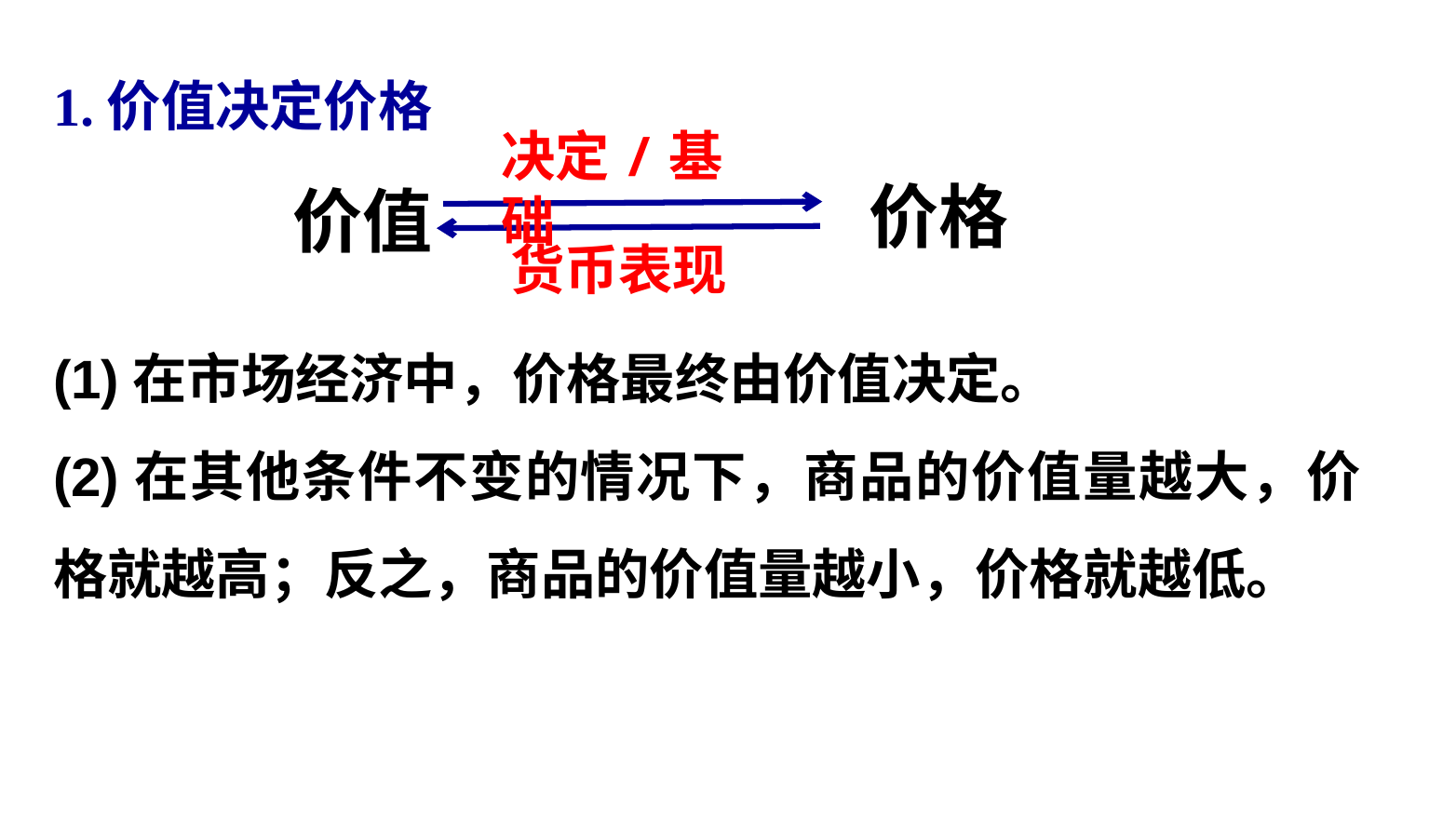

1.价值决定价格
决定/基础
价格
价值
货币表现
(1)在市场经济中，价格最终由价值决定。
(2)在其他条件不变的情况下，商品的价值量越大，价格就越高；反之，商品的价值量越小，价格就越低。